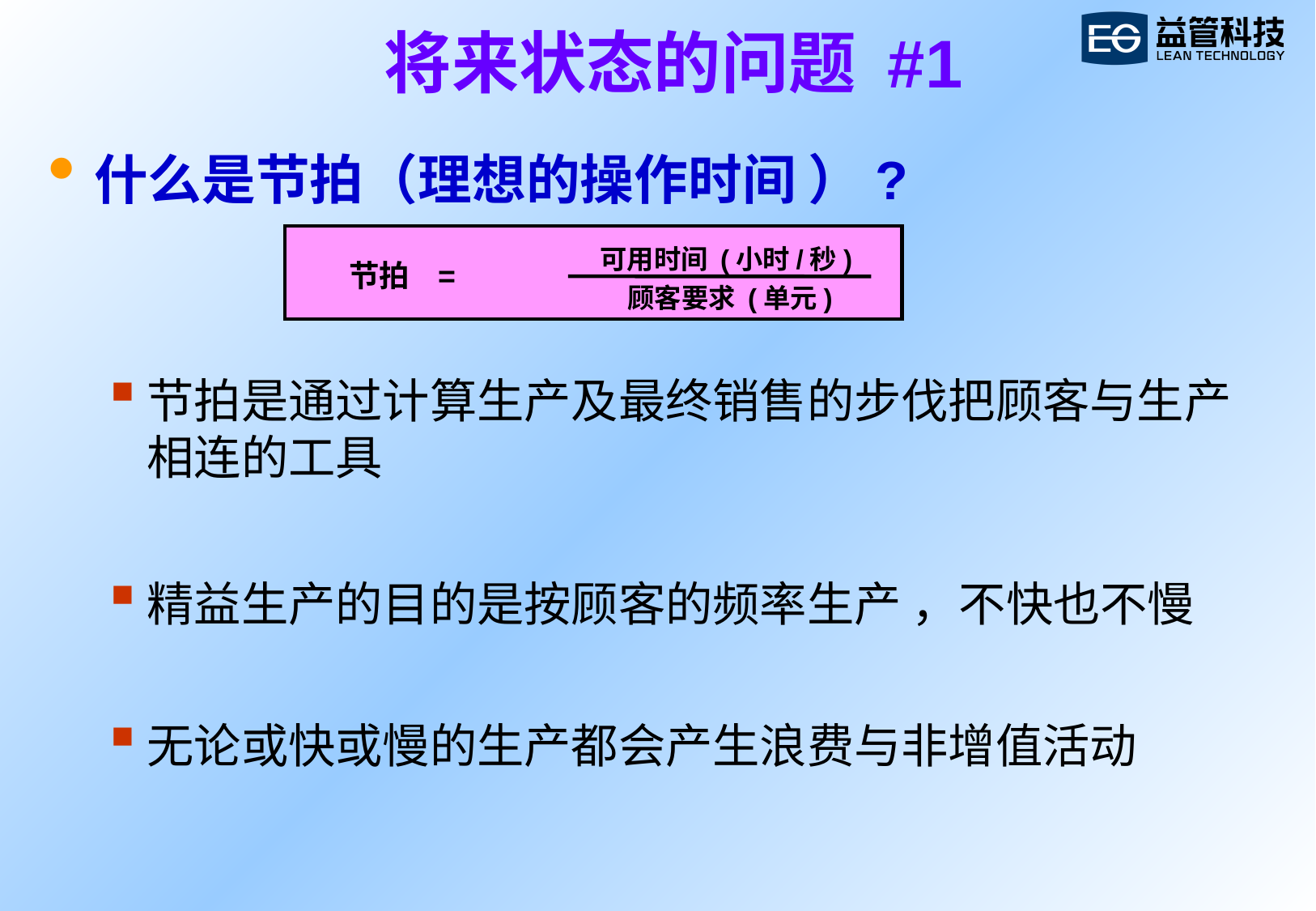

# 将来状态的问题 #1
什么是节拍（理想的操作时间 ）?

节拍是通过计算生产及最终销售的步伐把顾客与生产相连的工具

精益生产的目的是按顾客的频率生产 ，不快也不慢

无论或快或慢的生产都会产生浪费与非增值活动

可用时间 (小时/秒)
顾客要求 (单元)
    节拍   =